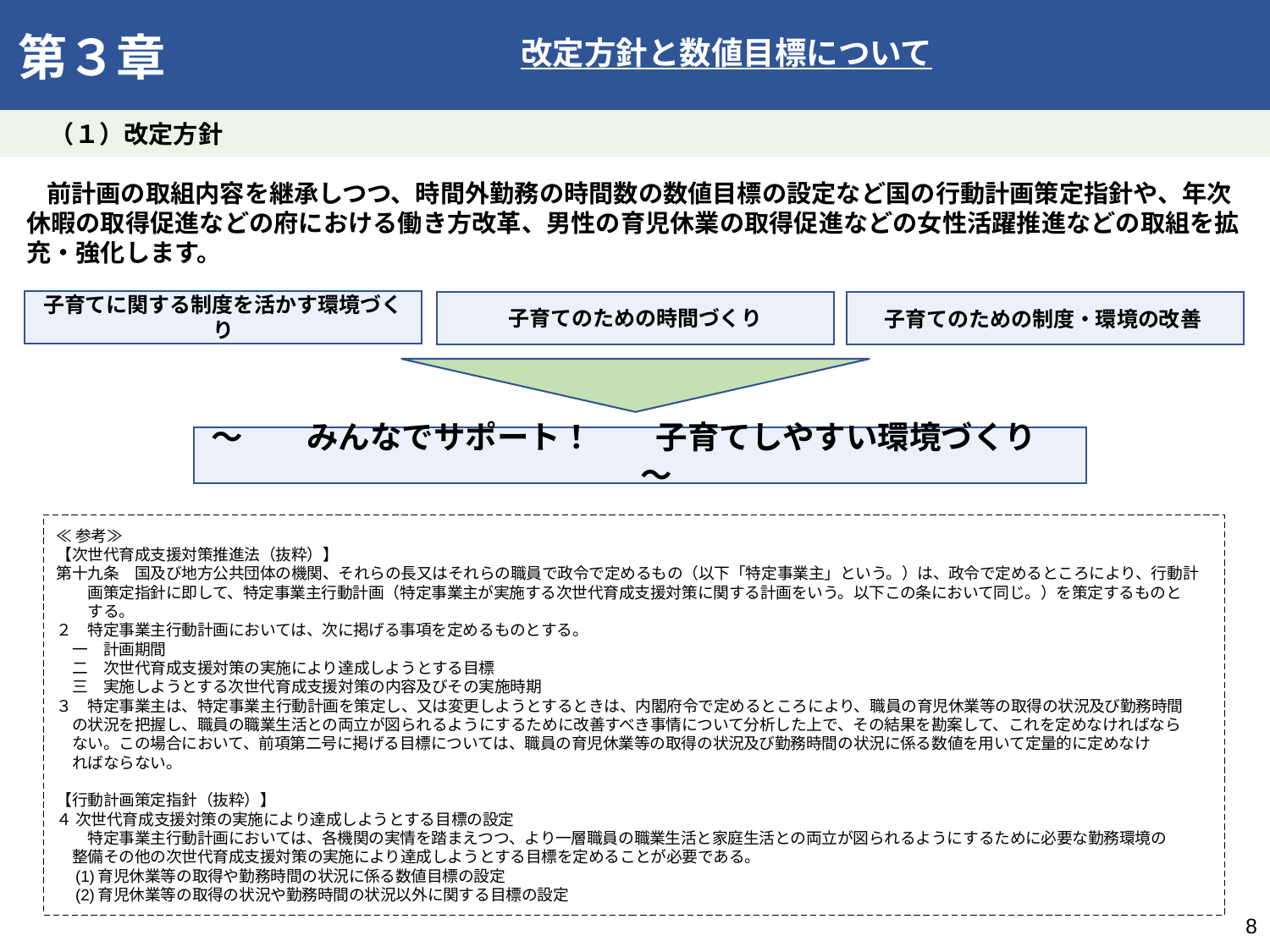

２．前計画（令和２年４月～令和７年３月）の数値目標の達成状況
　　　　　　　　　　　　　　　　改定方針と数値目標について

第３章
　　（１）改定方針
　前計画の取組内容を継承しつつ、時間外勤務の時間数の数値目標の設定など国の行動計画策定指針や、年次休暇の取得促進などの府における働き方改革、男性の育児休業の取得促進などの女性活躍推進などの取組を拡充・強化します。
子育てに関する制度を活かす環境づくり
子育てのための時間づくり
子育てのための制度・環境の改善

～　　みんなでサポート！　　子育てしやすい環境づくり　　～
≪参考≫
【次世代育成支援対策推進法（抜粋）】
第十九条　国及び地方公共団体の機関、それらの長又はそれらの職員で政令で定めるもの（以下「特定事業主」という。）は、政令で定めるところにより、行動計
　　画策定指針に即して、特定事業主行動計画（特定事業主が実施する次世代育成支援対策に関する計画をいう。以下この条において同じ。）を策定するものと
　　する。
２　特定事業主行動計画においては、次に掲げる事項を定めるものとする。
　一　計画期間
　二　次世代育成支援対策の実施により達成しようとする目標
　三　実施しようとする次世代育成支援対策の内容及びその実施時期
３　特定事業主は、特定事業主行動計画を策定し、又は変更しようとするときは、内閣府令で定めるところにより、職員の育児休業等の取得の状況及び勤務時間
　の状況を把握し、職員の職業生活との両立が図られるようにするために改善すべき事情について分析した上で、その結果を勘案して、これを定めなければなら
　ない。この場合において、前項第二号に掲げる目標については、職員の育児休業等の取得の状況及び勤務時間の状況に係る数値を用いて定量的に定めなけ
　ればならない。

【行動計画策定指針（抜粋）】
４ 次世代育成支援対策の実施により達成しようとする目標の設定
　　特定事業主行動計画においては、各機関の実情を踏まえつつ、より一層職員の職業生活と家庭生活との両立が図られるようにするために必要な勤務環境の
　整備その他の次世代育成支援対策の実施により達成しようとする目標を定めることが必要である。
　(1)育児休業等の取得や勤務時間の状況に係る数値目標の設定
　(2)育児休業等の取得の状況や勤務時間の状況以外に関する目標の設定
8